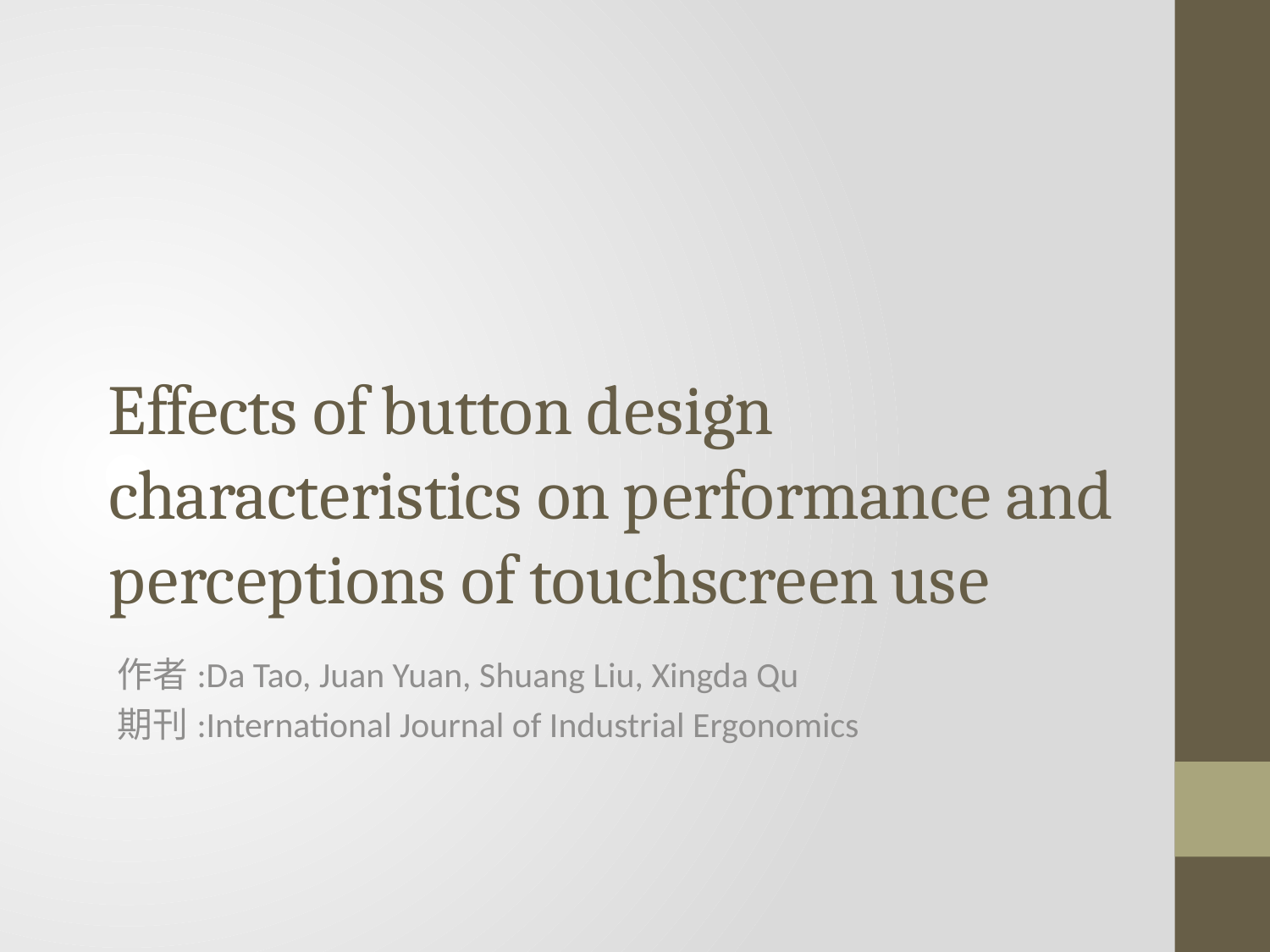

# Effects of button design characteristics on performance and perceptions of touchscreen use
作者:Da Tao, Juan Yuan, Shuang Liu, Xingda Qu
期刊:International Journal of Industrial Ergonomics